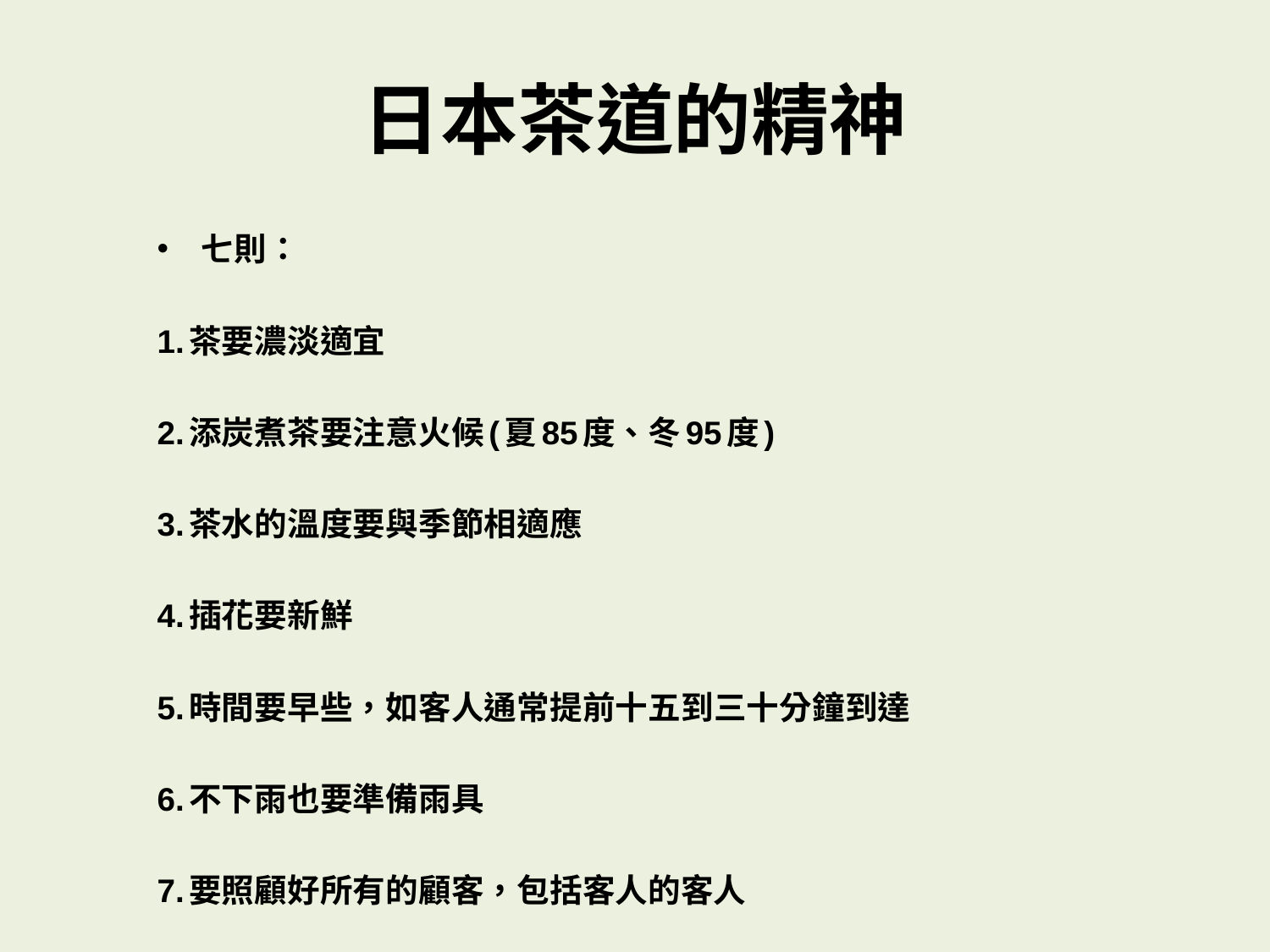

# 日本茶道的精神
七則：

1.茶要濃淡適宜

2.添炭煮茶要注意火候(夏85度、冬95度)

3.茶水的溫度要與季節相適應

4.插花要新鮮

5.時間要早些，如客人通常提前十五到三十分鐘到達

6.不下雨也要準備雨具

7.要照顧好所有的顧客，包括客人的客人